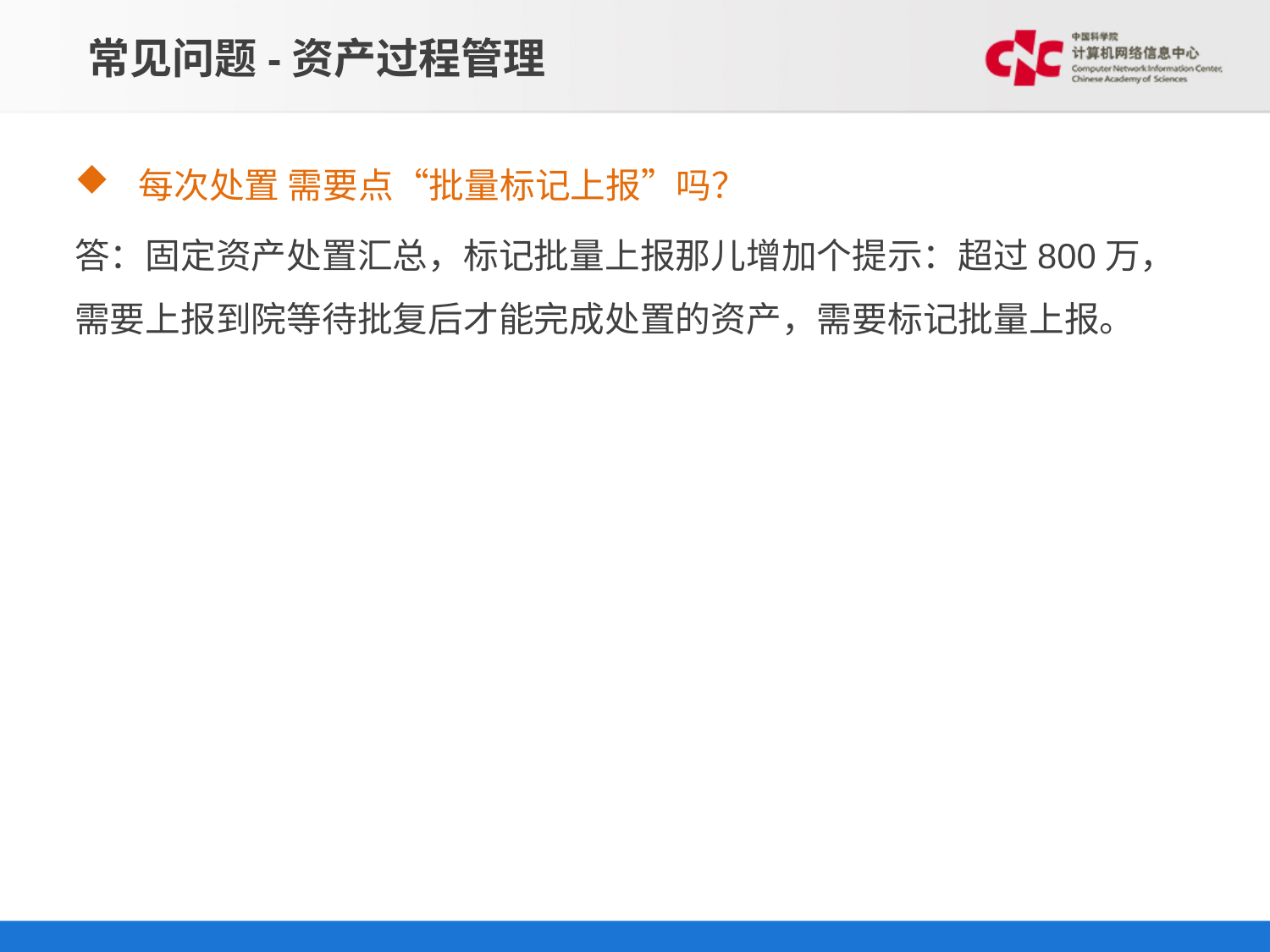

# 常见问题-资产过程管理
 每次处置 需要点“批量标记上报”吗？
答：固定资产处置汇总，标记批量上报那儿增加个提示：超过800万，需要上报到院等待批复后才能完成处置的资产，需要标记批量上报。